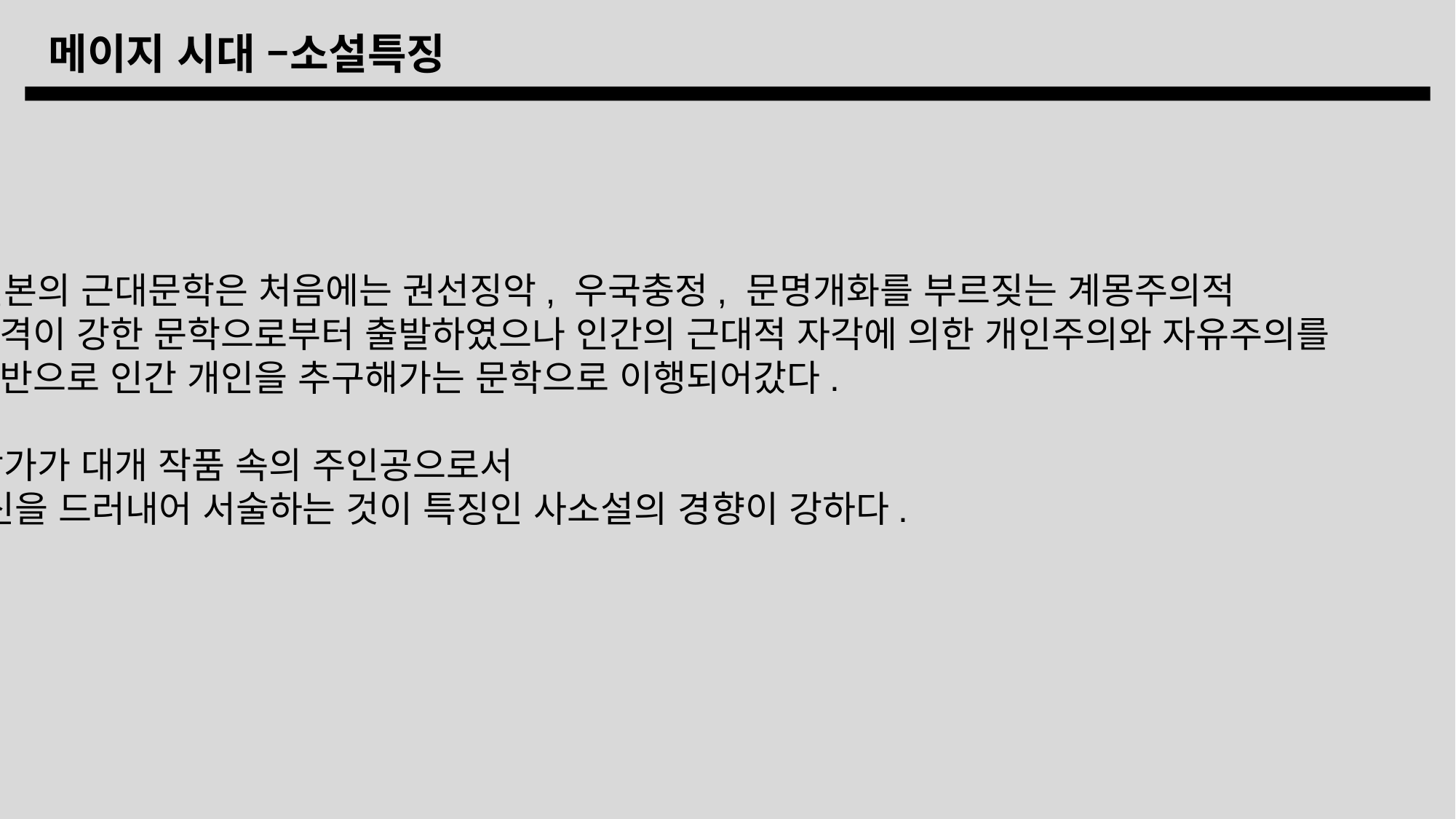

메이지 시대 –소설특징

*일본의 근대문학은 처음에는 권선징악, 우국충정, 문명개화를 부르짖는 계몽주의적
 성격이 강한 문학으로부터 출발하였으나 인간의 근대적 자각에 의한 개인주의와 자유주의를
 기반으로 인간 개인을 추구해가는 문학으로 이행되어갔다.

*작가가 대개 작품 속의 주인공으로서
자신을 드러내어 서술하는 것이 특징인 사소설의 경향이 강하다.